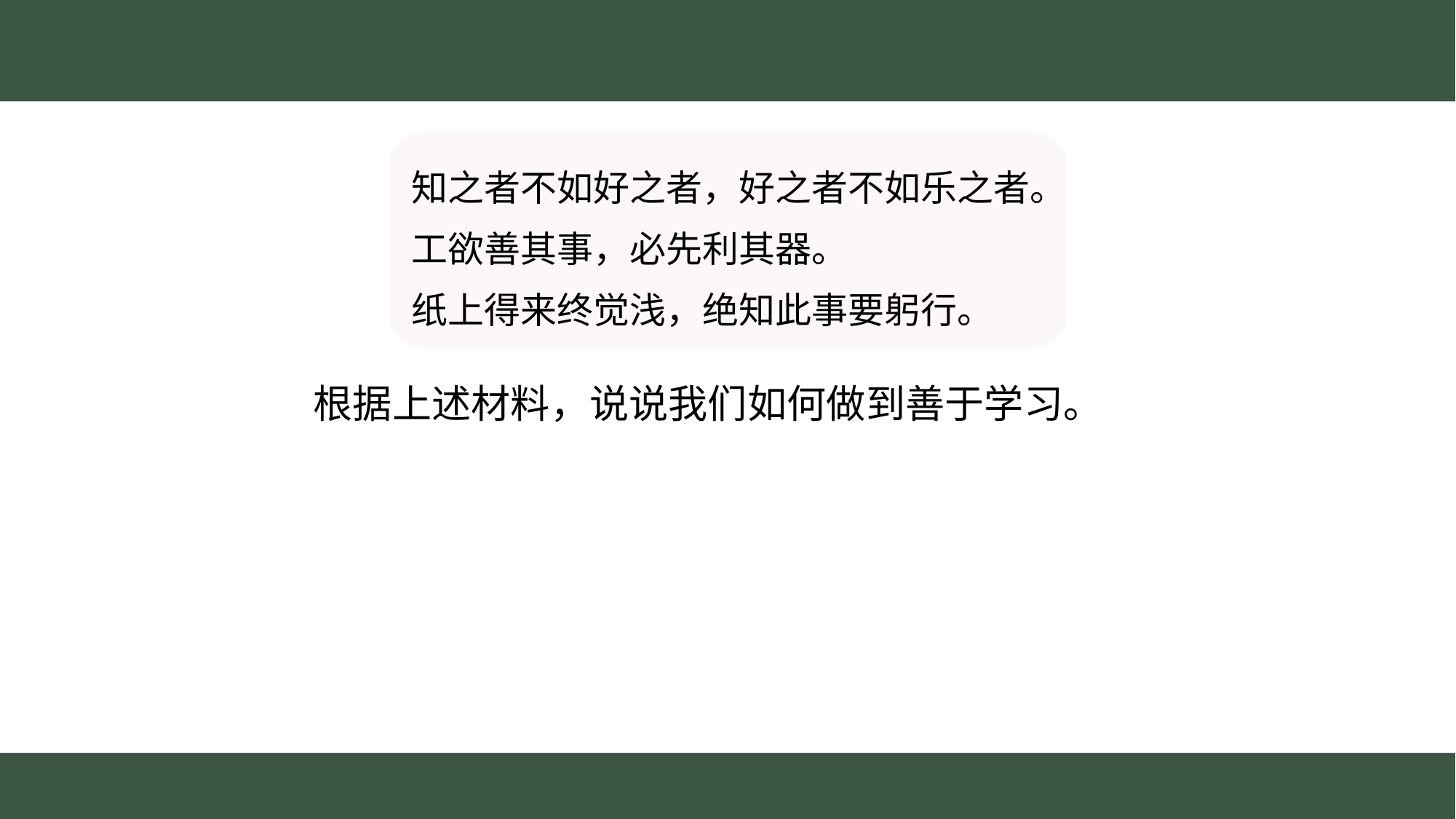

知之者不如好之者，好之者不如乐之者。
工欲善其事，必先利其器。
纸上得来终觉浅，绝知此事要躬行。
　　根据上述材料，说说我们如何做到善于学习。